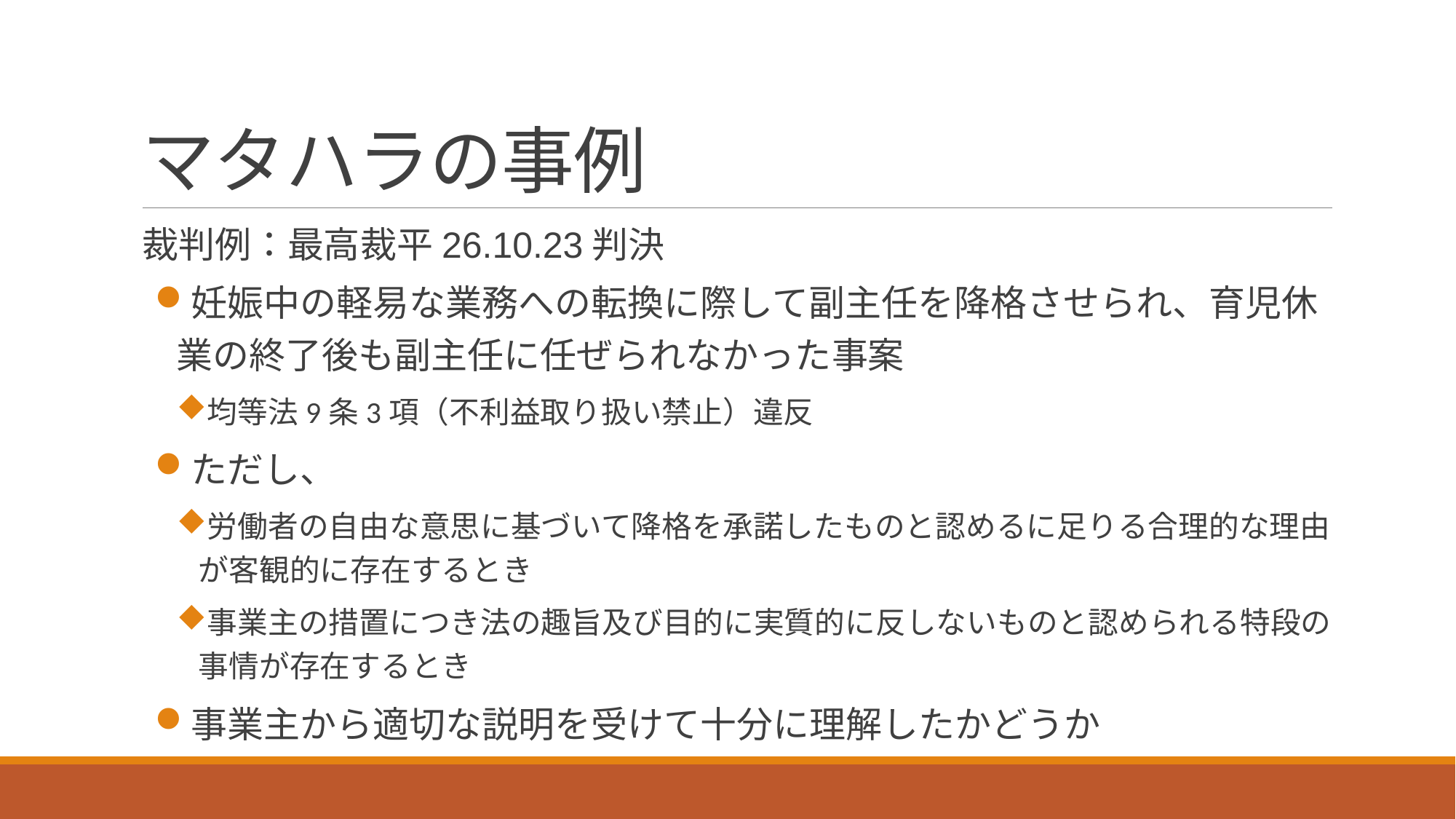

# マタハラの事例
裁判例：最高裁平26.10.23判決
妊娠中の軽易な業務への転換に際して副主任を降格させられ、育児休業の終了後も副主任に任ぜられなかった事案
均等法9条3項（不利益取り扱い禁止）違反
ただし、
労働者の自由な意思に基づいて降格を承諾したものと認めるに足りる合理的な理由が客観的に存在するとき
事業主の措置につき法の趣旨及び目的に実質的に反しないものと認められる特段の事情が存在するとき
事業主から適切な説明を受けて十分に理解したかどうか